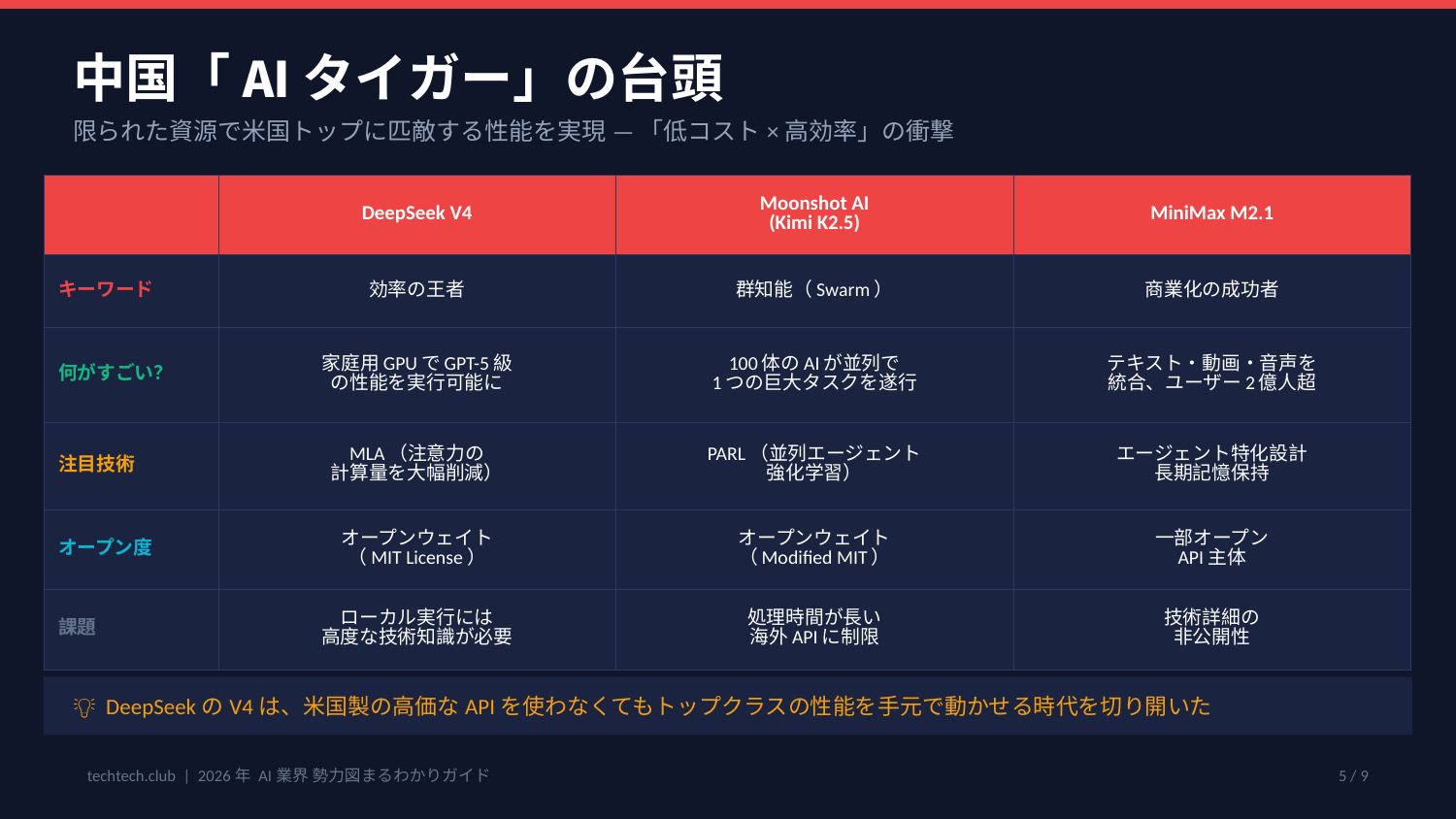

中国「AIタイガー」の台頭
限られた資源で米国トップに匹敵する性能を実現 — 「低コスト×高効率」の衝撃
|  | DeepSeek V4 | Moonshot AI (Kimi K2.5) | MiniMax M2.1 |
| --- | --- | --- | --- |
| キーワード | 効率の王者 | 群知能（Swarm） | 商業化の成功者 |
| 何がすごい？ | 家庭用GPUでGPT-5級 の性能を実行可能に | 100体のAIが並列で 1つの巨大タスクを遂行 | テキスト・動画・音声を 統合、ユーザー2億人超 |
| 注目技術 | MLA（注意力の 計算量を大幅削減） | PARL（並列エージェント 強化学習） | エージェント特化設計 長期記憶保持 |
| オープン度 | オープンウェイト （MIT License） | オープンウェイト （Modified MIT） | 一部オープン API主体 |
| 課題 | ローカル実行には 高度な技術知識が必要 | 処理時間が長い 海外APIに制限 | 技術詳細の 非公開性 |

💡  DeepSeekのV4は、米国製の高価なAPIを使わなくてもトップクラスの性能を手元で動かせる時代を切り開いた
techtech.club  |  2026年 AI業界 勢力図まるわかりガイド
5 / 9